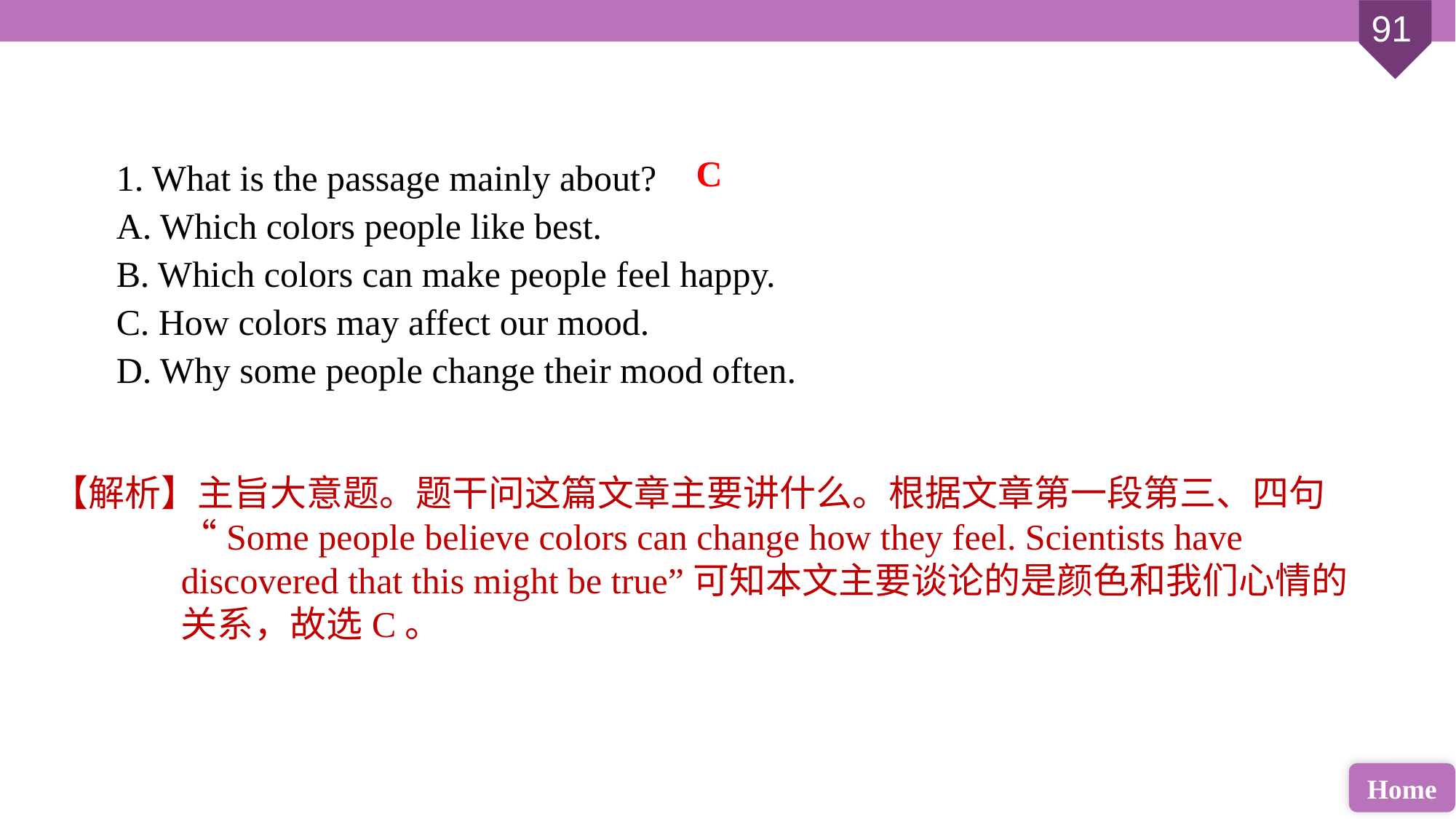

1. What is the passage mainly about?
A. Which colors people like best.
B. Which colors can make people feel happy.
C. How colors may affect our mood.
D. Why some people change their mood often.
C
【解析】主旨大意题。题干问这篇文章主要讲什么。根据文章第一段第三、四句“Some people believe colors can change how they feel. Scientists have discovered that this might be true”可知本文主要谈论的是颜色和我们心情的关系，故选C。